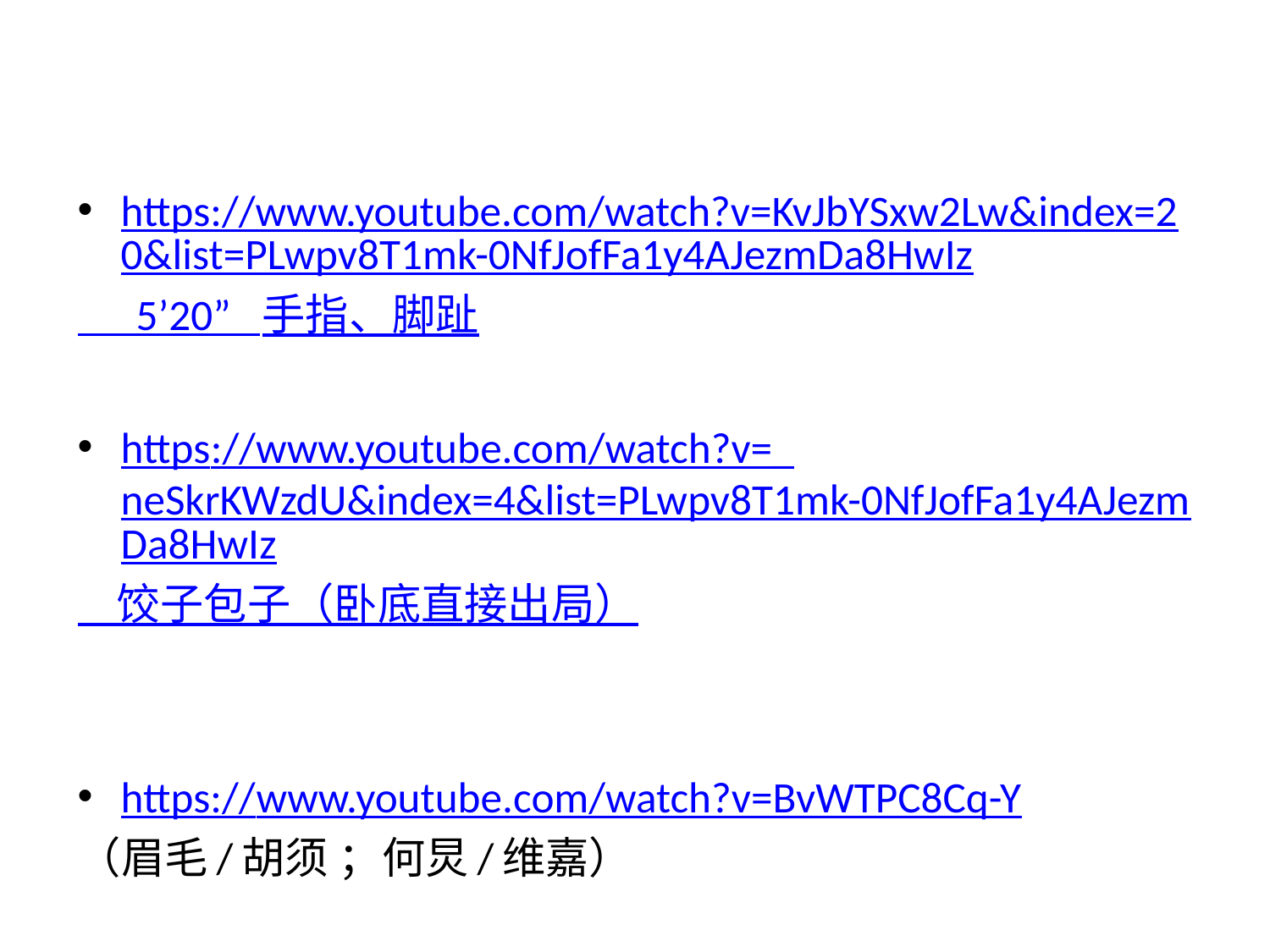

#
https://www.youtube.com/watch?v=KvJbYSxw2Lw&index=20&list=PLwpv8T1mk-0NfJofFa1y4AJezmDa8HwIz
      5’20”   手指、脚趾

https://www.youtube.com/watch?v=_neSkrKWzdU&index=4&list=PLwpv8T1mk-0NfJofFa1y4AJezmDa8HwIz
    饺子包子（卧底直接出局）

https://www.youtube.com/watch?v=BvWTPC8Cq-Y
（眉毛/胡须 ；何炅/维嘉）